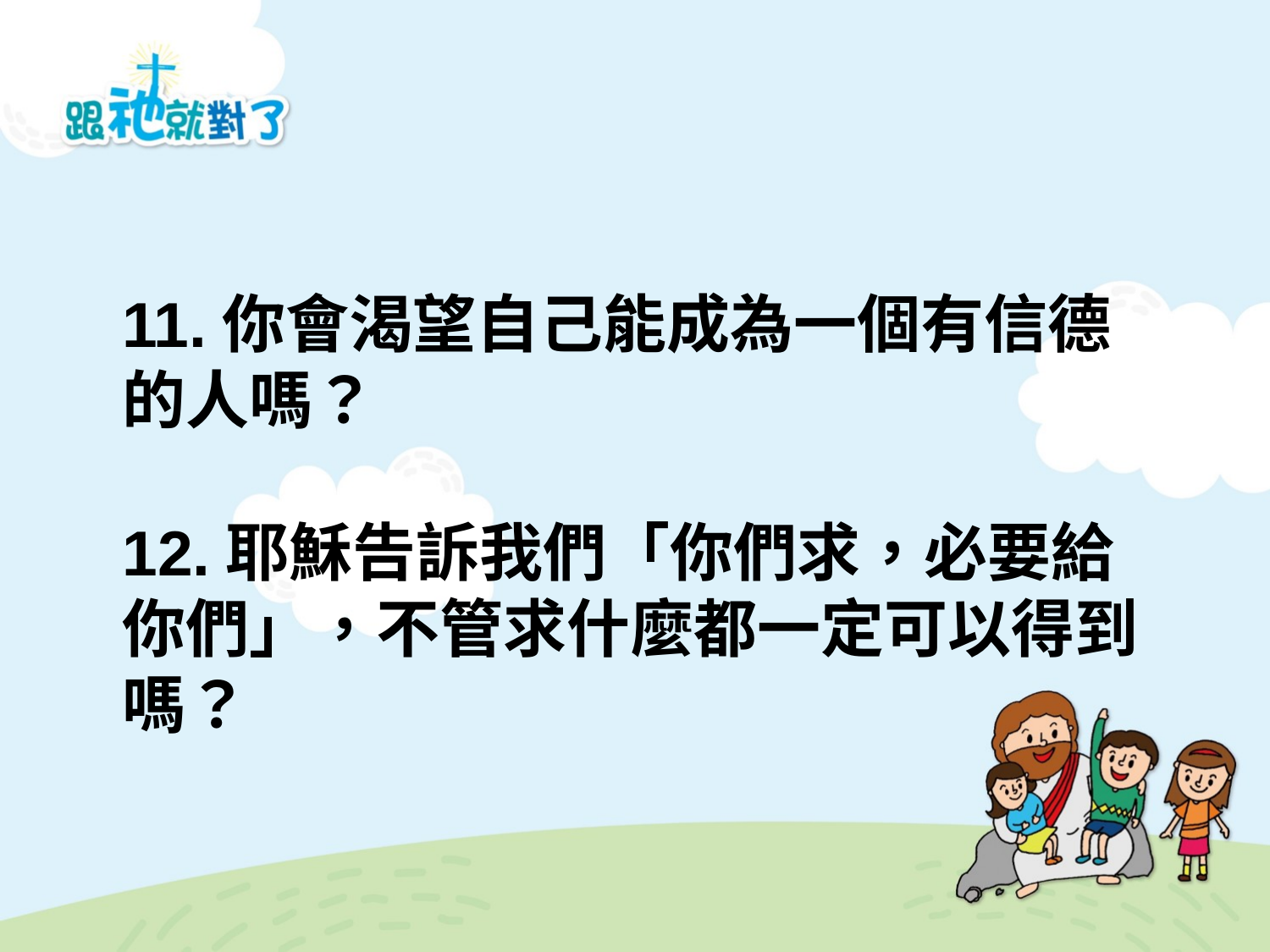

11.你會渴望自己能成為一個有信德的人嗎？

12.耶穌告訴我們「你們求，必要給你們」，不管求什麼都一定可以得到嗎？